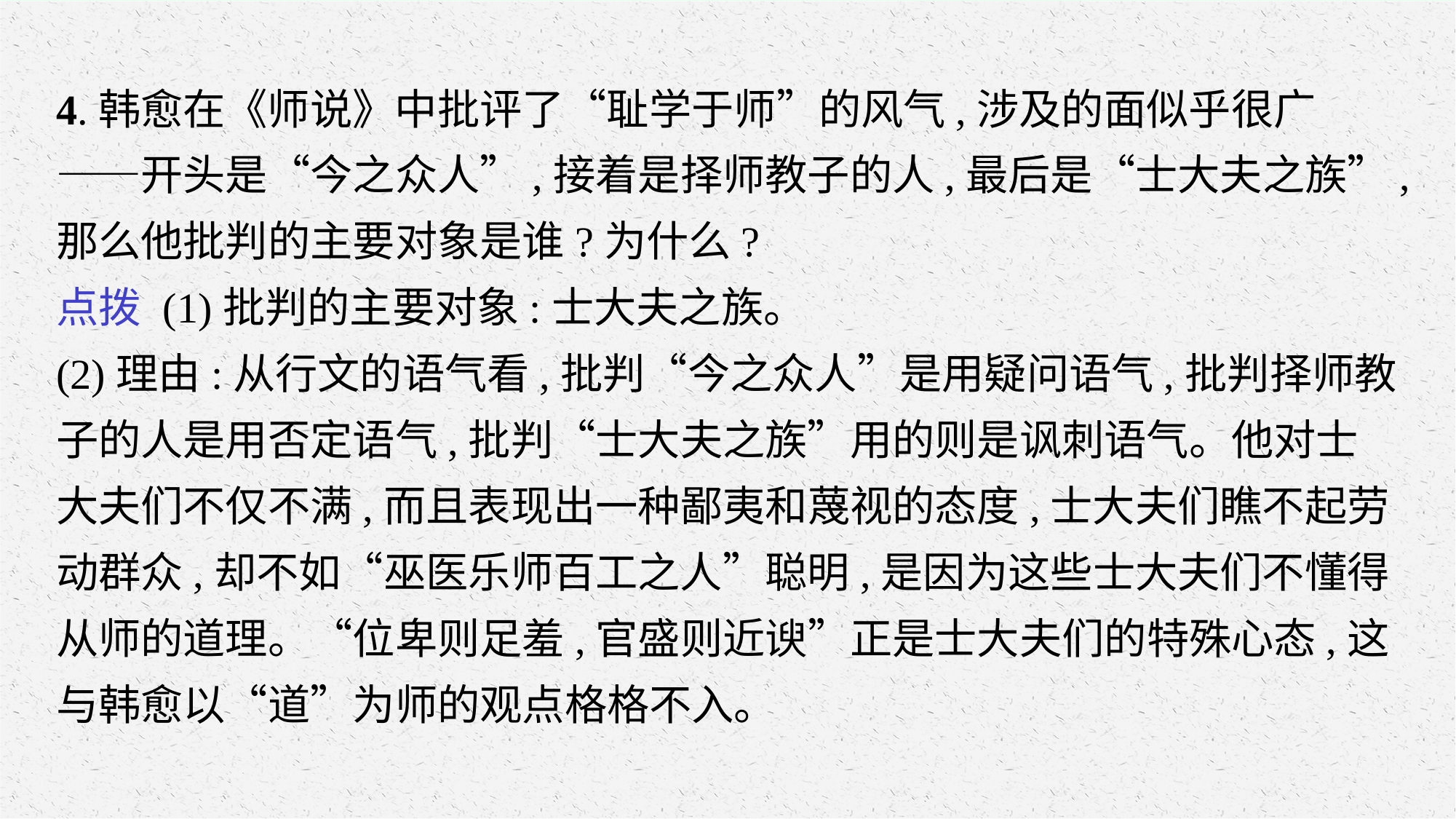

4.韩愈在《师说》中批评了“耻学于师”的风气,涉及的面似乎很广——开头是“今之众人”,接着是择师教子的人,最后是“士大夫之族”,那么他批判的主要对象是谁?为什么?
点拨 (1)批判的主要对象:士大夫之族。
(2)理由:从行文的语气看,批判“今之众人”是用疑问语气,批判择师教子的人是用否定语气,批判“士大夫之族”用的则是讽刺语气。他对士大夫们不仅不满,而且表现出一种鄙夷和蔑视的态度,士大夫们瞧不起劳动群众,却不如“巫医乐师百工之人”聪明,是因为这些士大夫们不懂得从师的道理。“位卑则足羞,官盛则近谀”正是士大夫们的特殊心态,这与韩愈以“道”为师的观点格格不入。